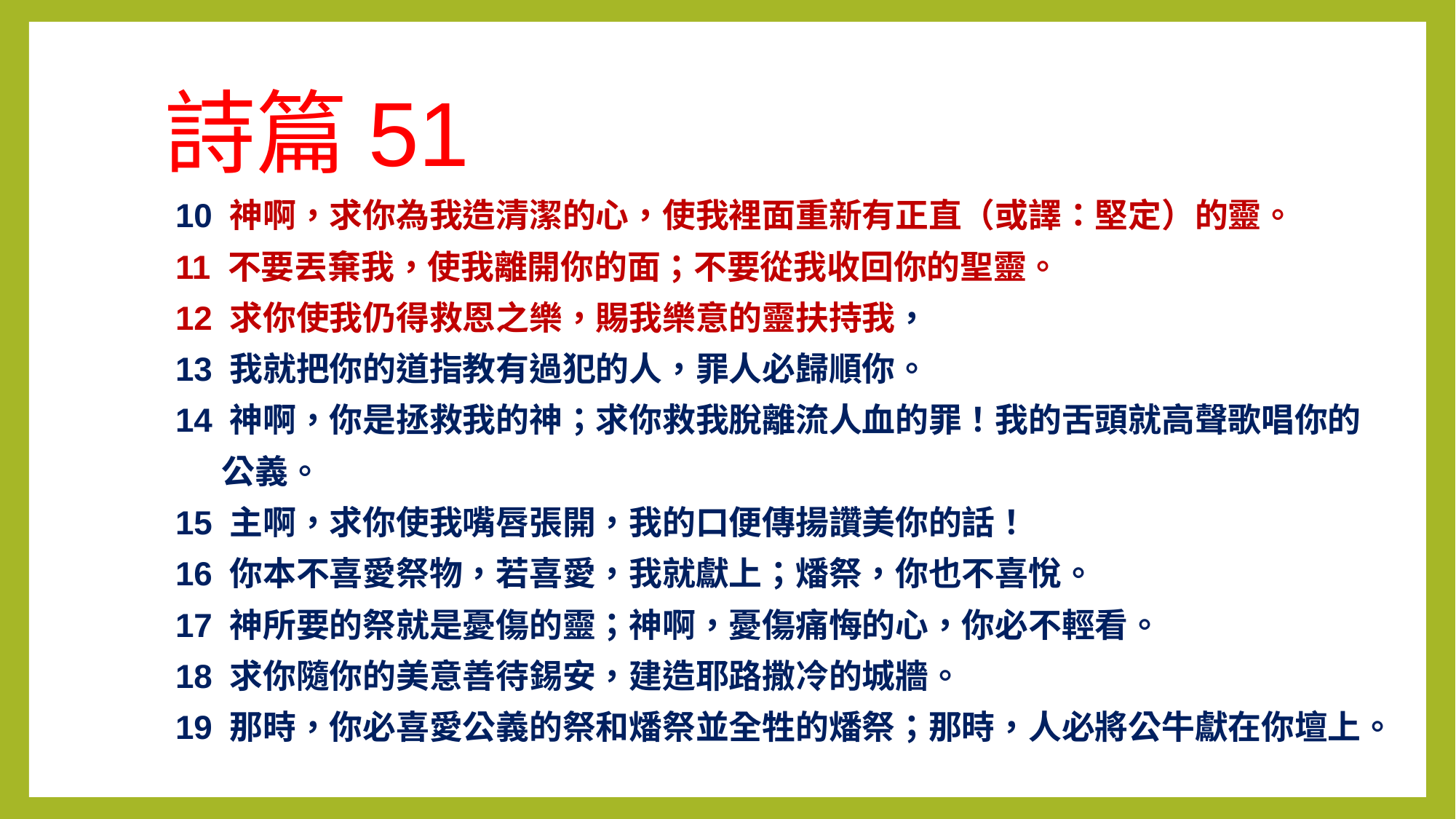

# 詩篇51
10 神啊，求你為我造清潔的心，使我裡面重新有正直（或譯：堅定）的靈。
11 不要丟棄我，使我離開你的面；不要從我收回你的聖靈。
12 求你使我仍得救恩之樂，賜我樂意的靈扶持我，
13 我就把你的道指教有過犯的人，罪人必歸順你。
14 神啊，你是拯救我的神；求你救我脫離流人血的罪！我的舌頭就高聲歌唱你的
     公義。
15 主啊，求你使我嘴唇張開，我的口便傳揚讚美你的話！
16 你本不喜愛祭物，若喜愛，我就獻上；燔祭，你也不喜悅。
17 神所要的祭就是憂傷的靈；神啊，憂傷痛悔的心，你必不輕看。
18 求你隨你的美意善待錫安，建造耶路撒冷的城牆。
19 那時，你必喜愛公義的祭和燔祭並全牲的燔祭；那時，人必將公牛獻在你壇上。